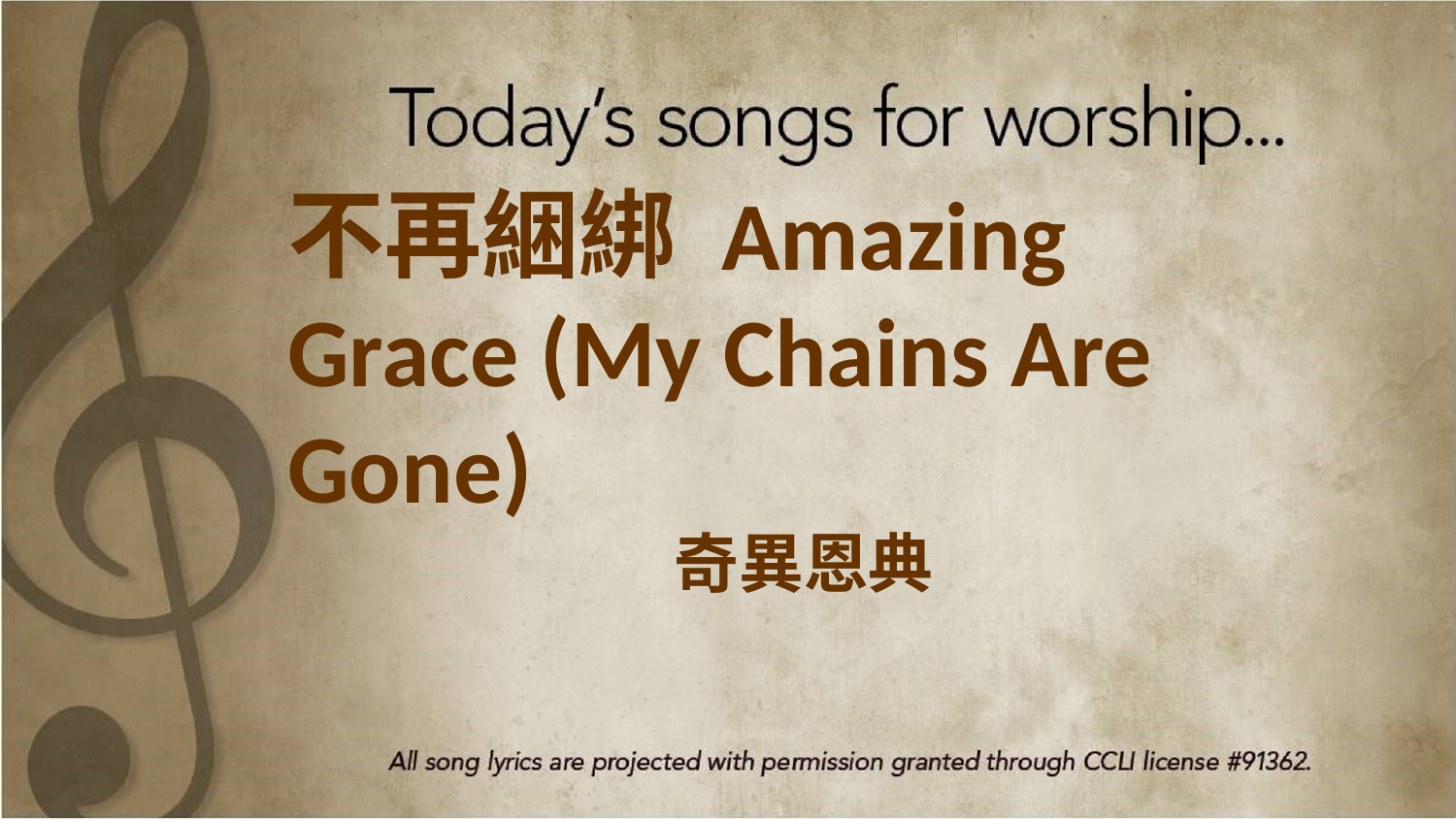

不再綑綁 Amazing Grace (My Chains Are Gone)
奇異恩典